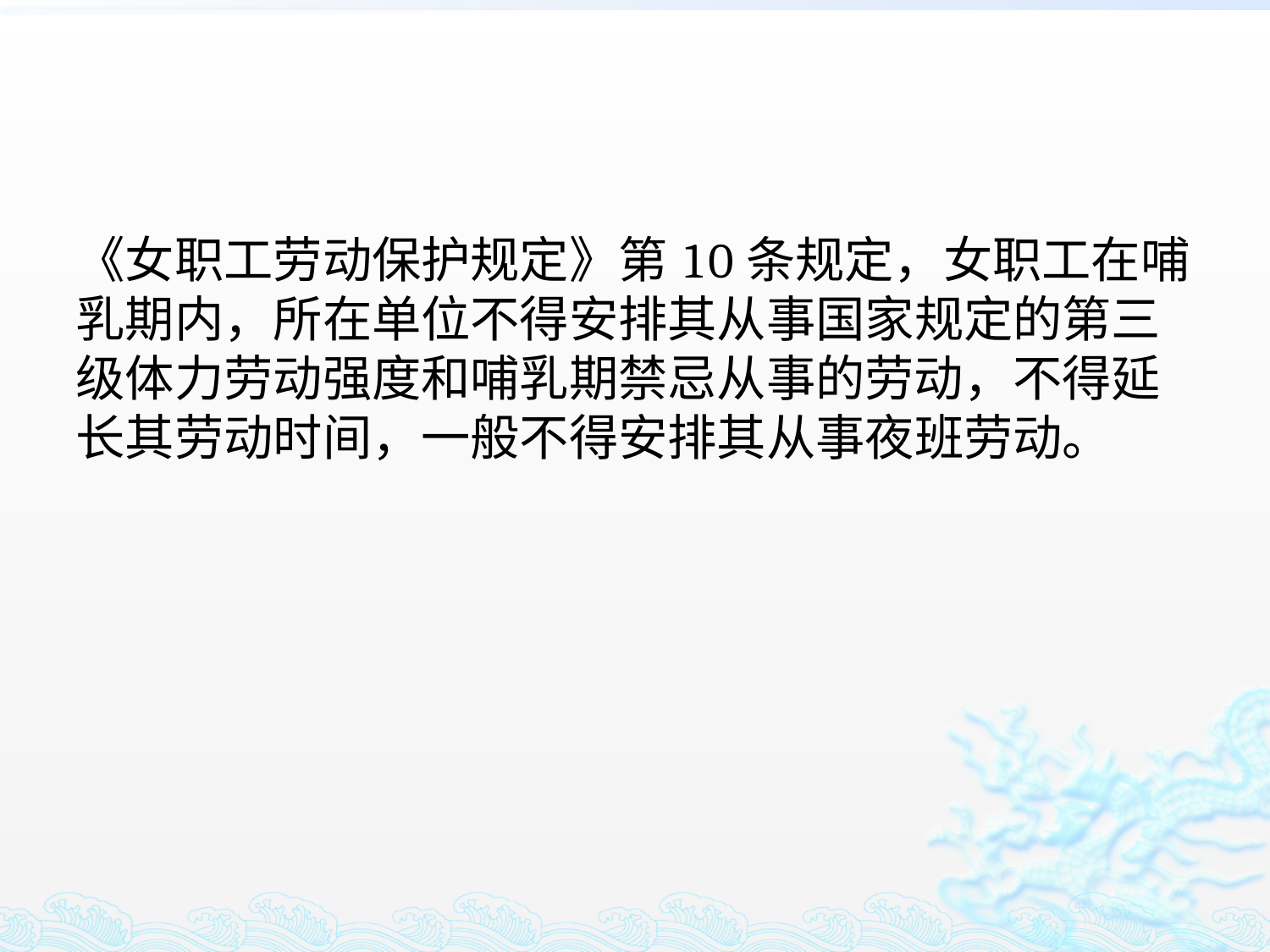

#
《女职工劳动保护规定》第10条规定，女职工在哺乳期内，所在单位不得安排其从事国家规定的第三级体力劳动强度和哺乳期禁忌从事的劳动，不得延长其劳动时间，一般不得安排其从事夜班劳动。